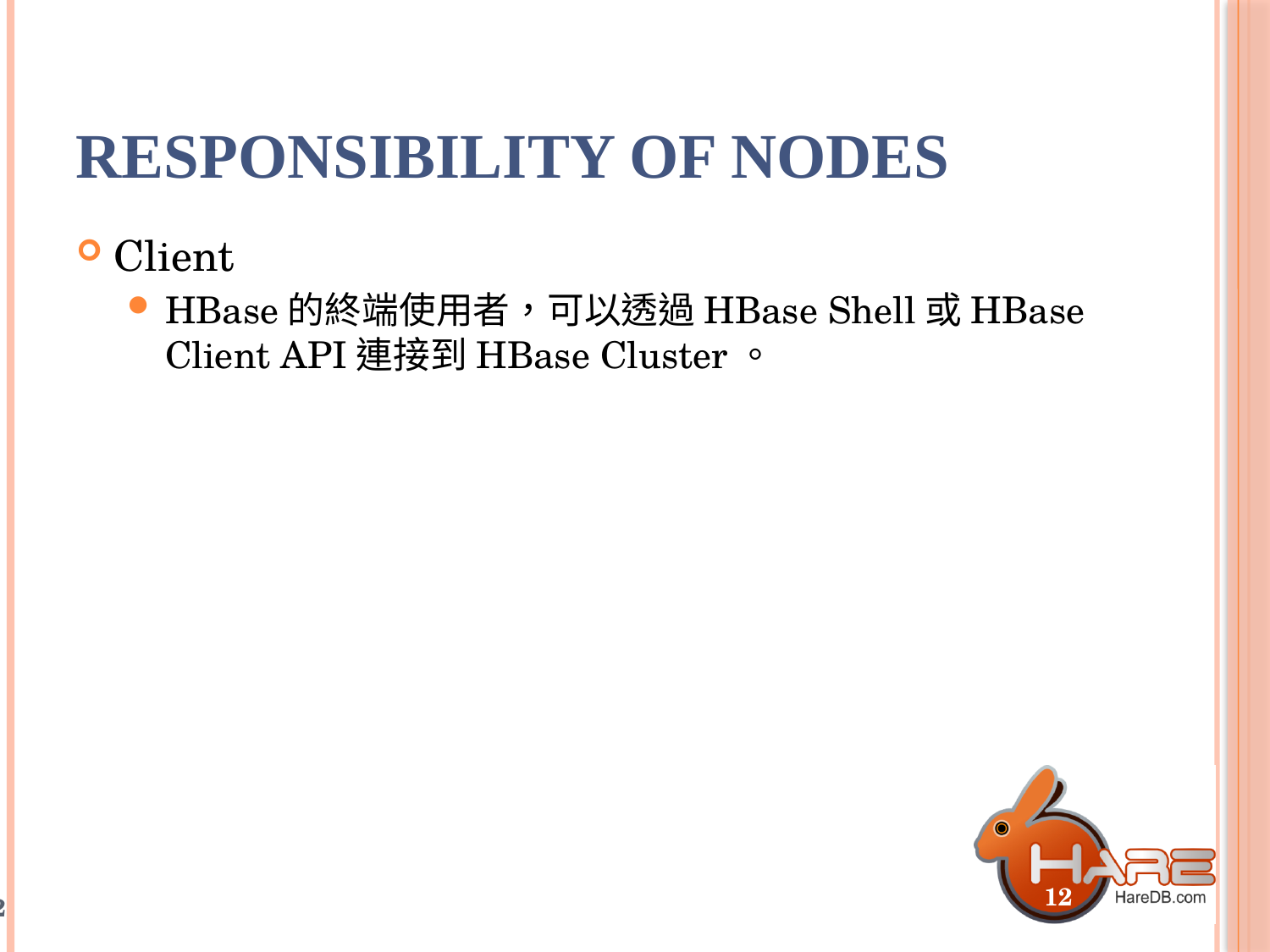

# Responsibility of Nodes
Client
HBase的終端使用者，可以透過HBase Shell或HBase Client API連接到HBase Cluster。
12